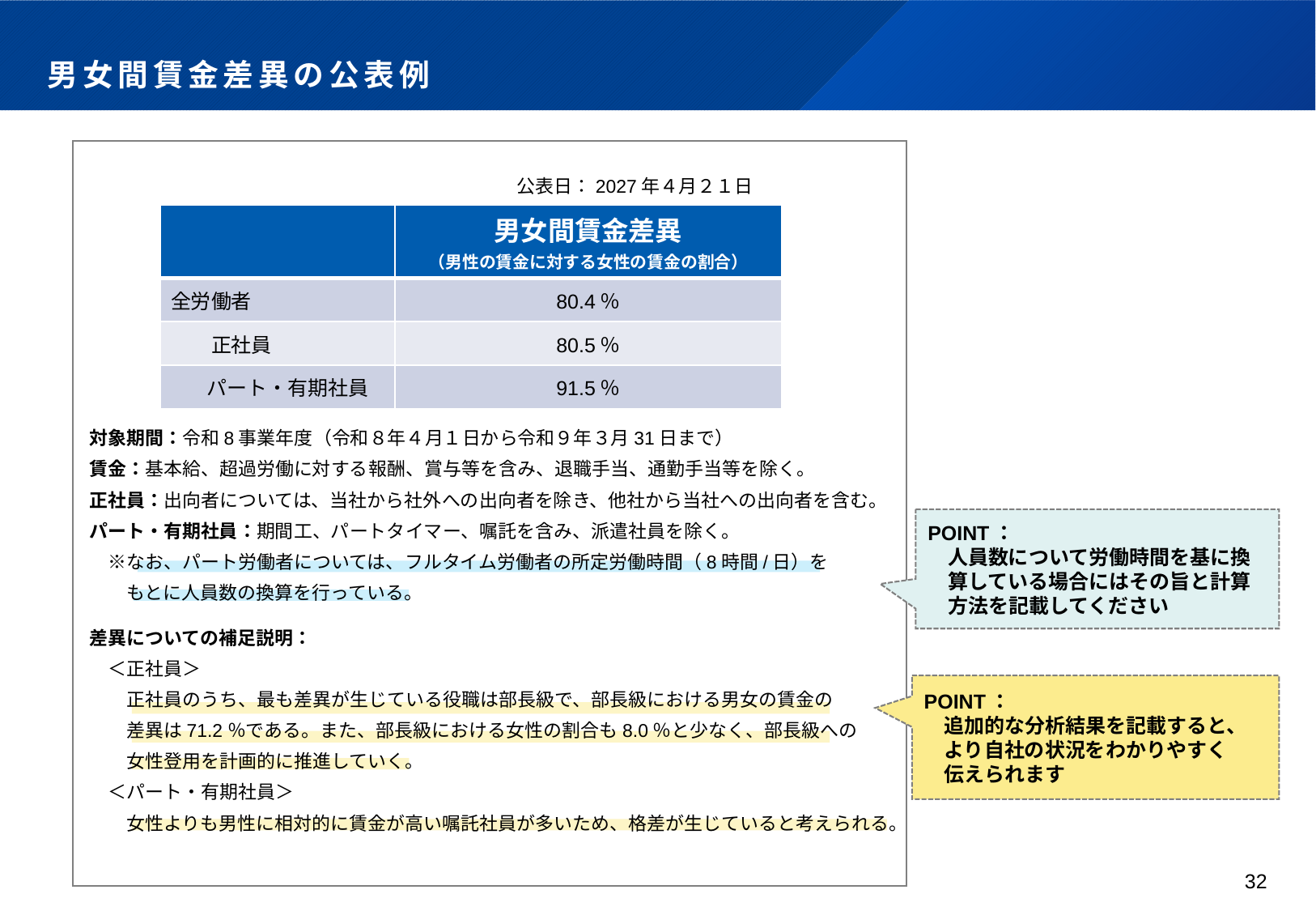

# 男女間賃金差異の公表例

公表日：2027年４月２１日
|  | 男女間賃金差異 （男性の賃金に対する女性の賃金の割合） |
| --- | --- |
| 全労働者 | 80.4％ |
| 正社員 | 80.5％ |
| パート・有期社員 | 91.5％ |
　対象期間：令和8事業年度（令和８年４月１日から令和９年３月31日まで）
　賃金：基本給、超過労働に対する報酬、賞与等を含み、退職手当、通勤手当等を除く。
　正社員：出向者については、当社から社外への出向者を除き、他社から当社への出向者を含む。
　パート・有期社員：期間工、パートタイマー、嘱託を含み、派遣社員を除く。
　　※なお、パート労働者については、フルタイム労働者の所定労働時間（8時間/日）を
　　　もとに人員数の換算を行っている。

　差異についての補足説明：
　　＜正社員＞
　　　正社員のうち、最も差異が生じている役職は部長級で、部長級における男女の賃金の
　　　差異は71.2％である。また、部長級における女性の割合も8.0％と少なく、部長級への
　　　女性登用を計画的に推進していく。
　　＜パート・有期社員＞
　　　女性よりも男性に相対的に賃金が高い嘱託社員が多いため、格差が生じていると考えられる。
POINT：
　人員数について労働時間を基に換
　算している場合にはその旨と計算
　方法を記載してください

POINT：
　追加的な分析結果を記載すると、
　より自社の状況をわかりやすく
　伝えられます

32